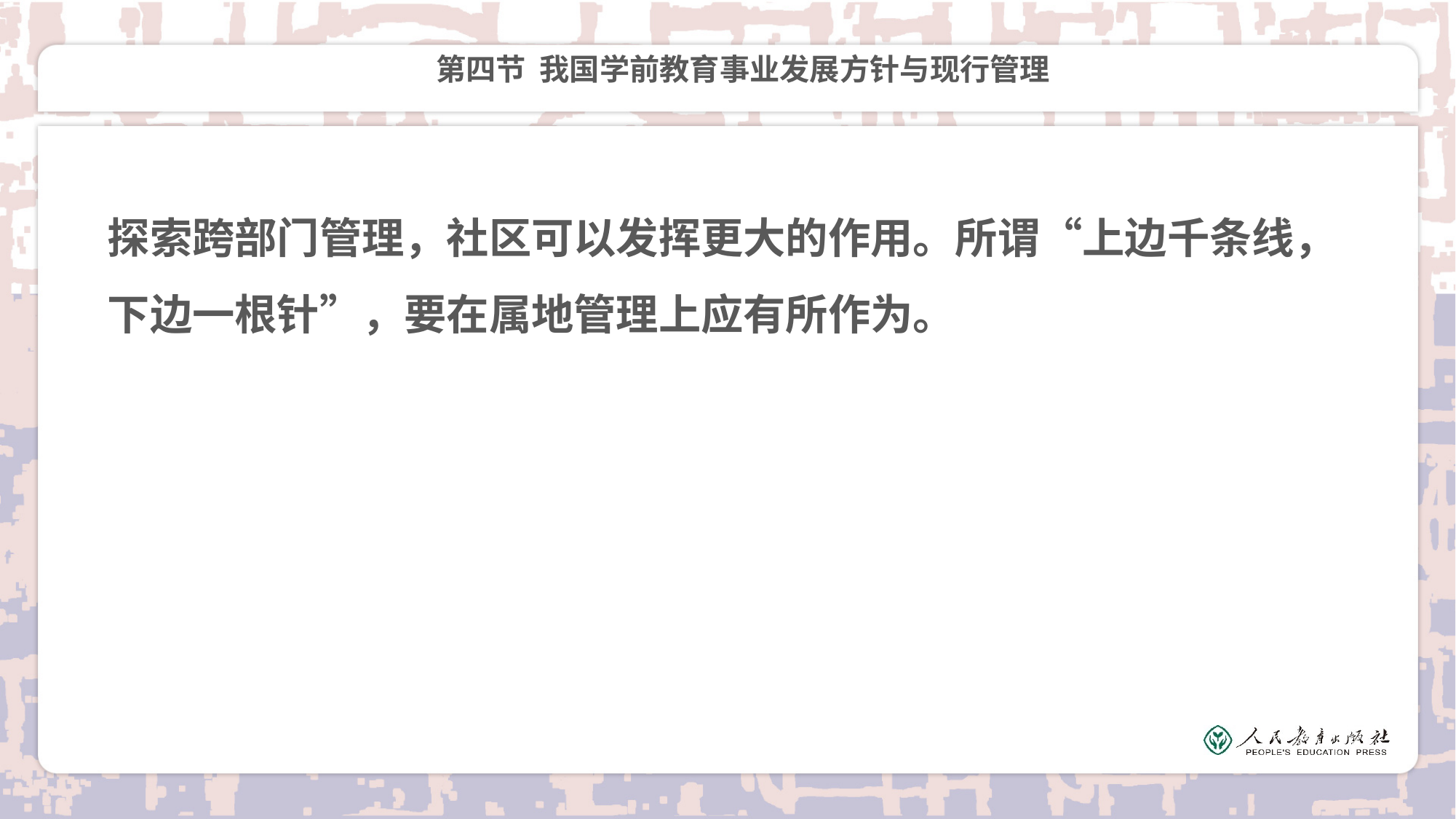

# 第四节  我国学前教育事业发展方针与现行管理
探索跨部门管理，社区可以发挥更大的作用。所谓“上边千条线，下边一根针”，要在属地管理上应有所作为。